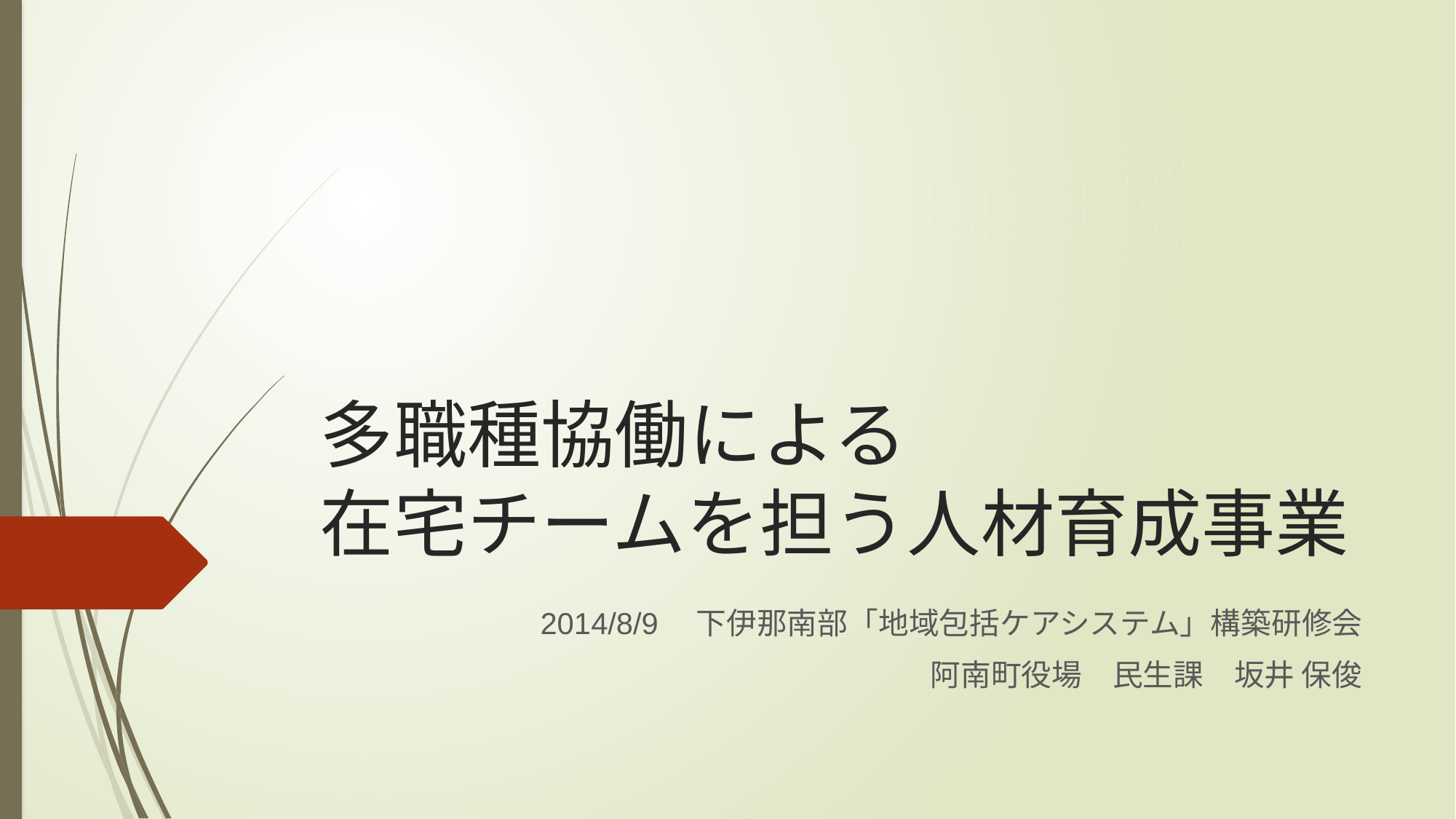

# 多職種協働による 在宅チームを担う人材育成事業
2014/8/9　下伊那南部「地域包括ケアシステム」構築研修会
阿南町役場　民生課　坂井 保俊